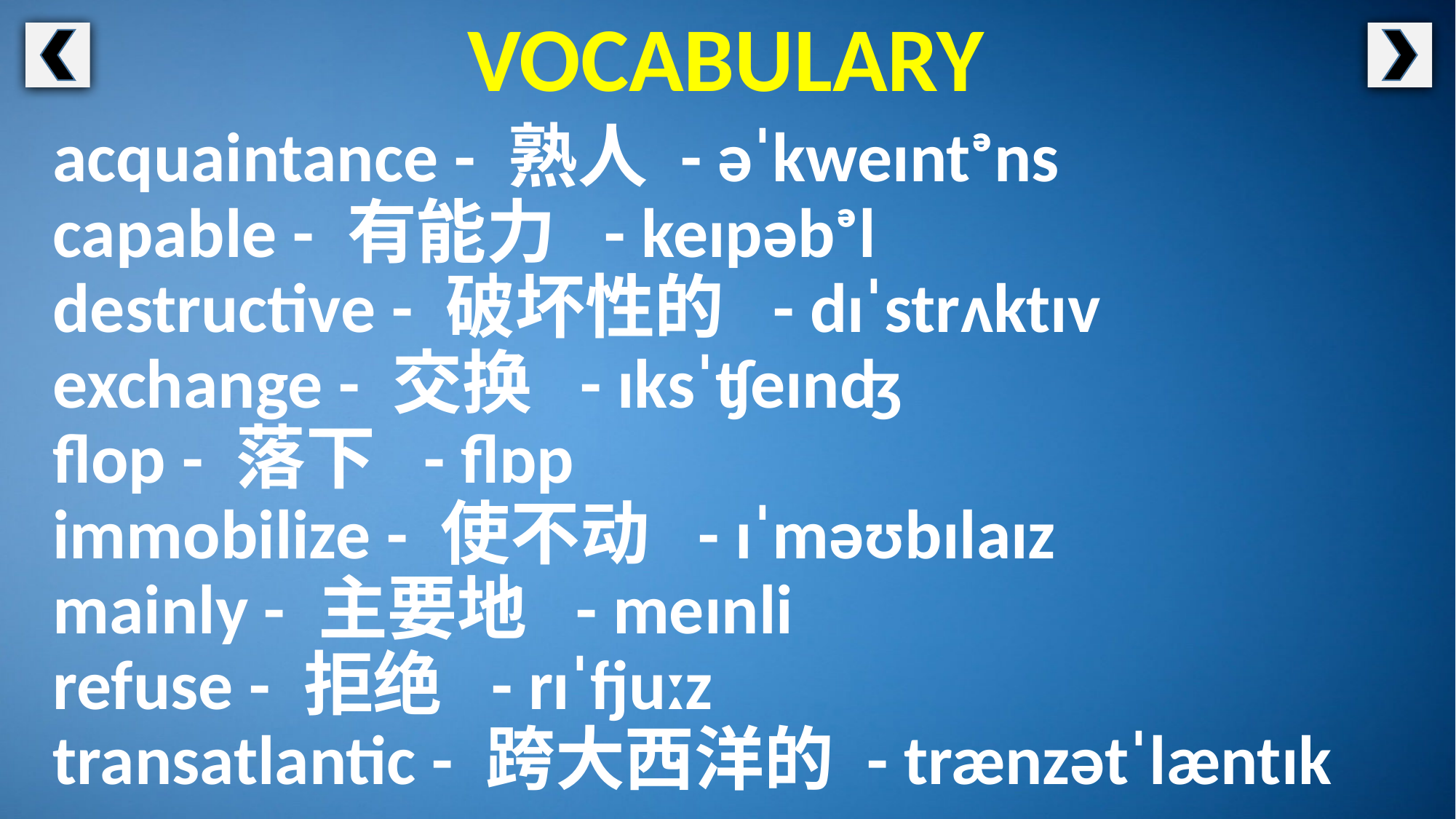

VOCABULARY
acquaintance - 熟人 - əˈkweɪntᵊns
capable - 有能力  - keɪpəbᵊl
destructive - 破坏性的  - dɪˈstrʌktɪv
exchange - 交换  - ɪksˈʧeɪnʤ
flop - 落下  - flɒp
immobilize - 使不动  - ɪˈməʊbɪlaɪz
mainly - 主要地  - meɪnli
refuse - 拒绝  - rɪˈfjuːz
transatlantic - 跨大西洋的 - trænzətˈlæntɪk